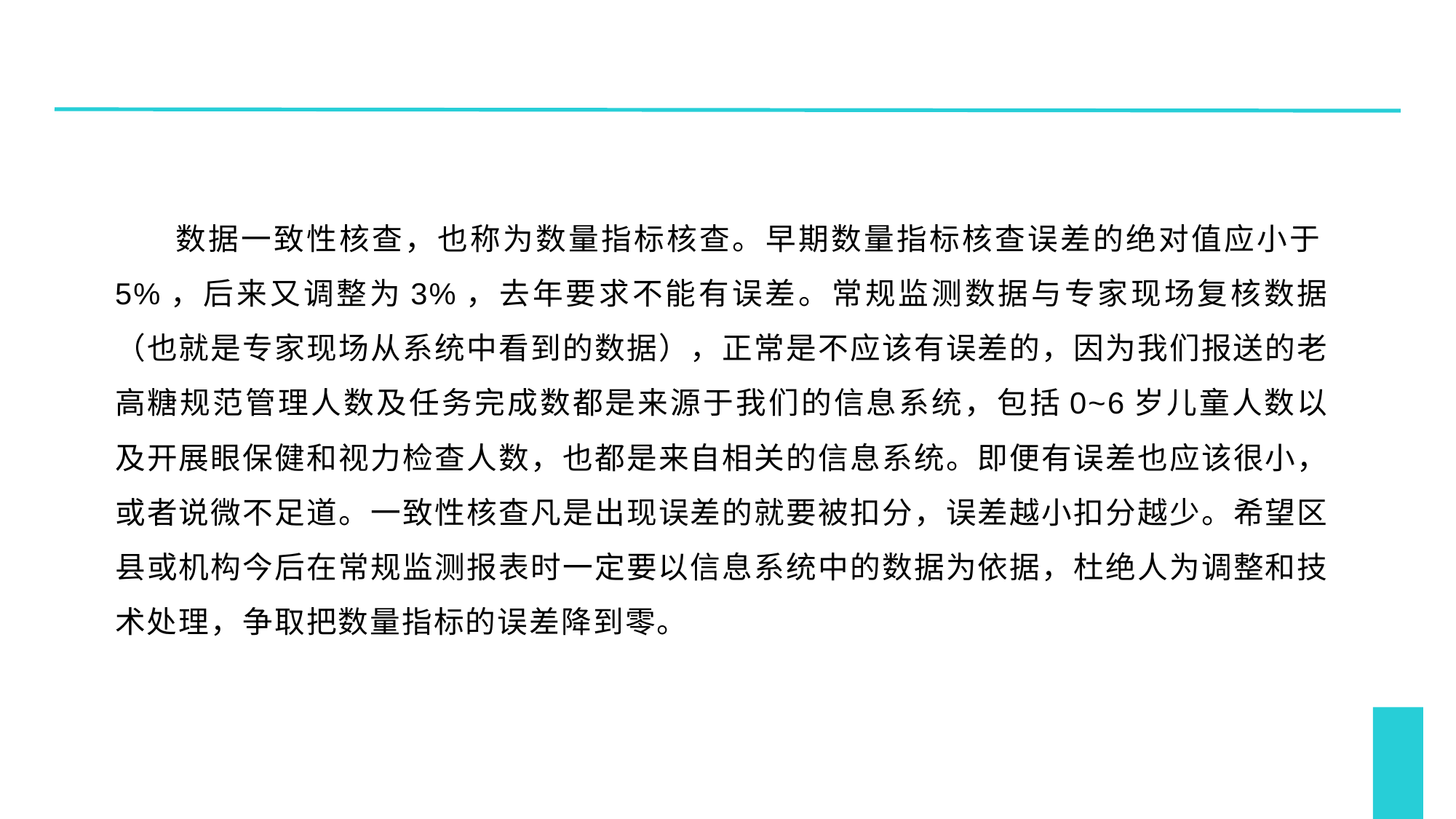

数据一致性核查，也称为数量指标核查。早期数量指标核查误差的绝对值应小于5%，后来又调整为3%，去年要求不能有误差。常规监测数据与专家现场复核数据（也就是专家现场从系统中看到的数据），正常是不应该有误差的，因为我们报送的老高糖规范管理人数及任务完成数都是来源于我们的信息系统，包括0~6岁儿童人数以及开展眼保健和视力检查人数，也都是来自相关的信息系统。即便有误差也应该很小，或者说微不足道。一致性核查凡是出现误差的就要被扣分，误差越小扣分越少。希望区县或机构今后在常规监测报表时一定要以信息系统中的数据为依据，杜绝人为调整和技术处理，争取把数量指标的误差降到零。